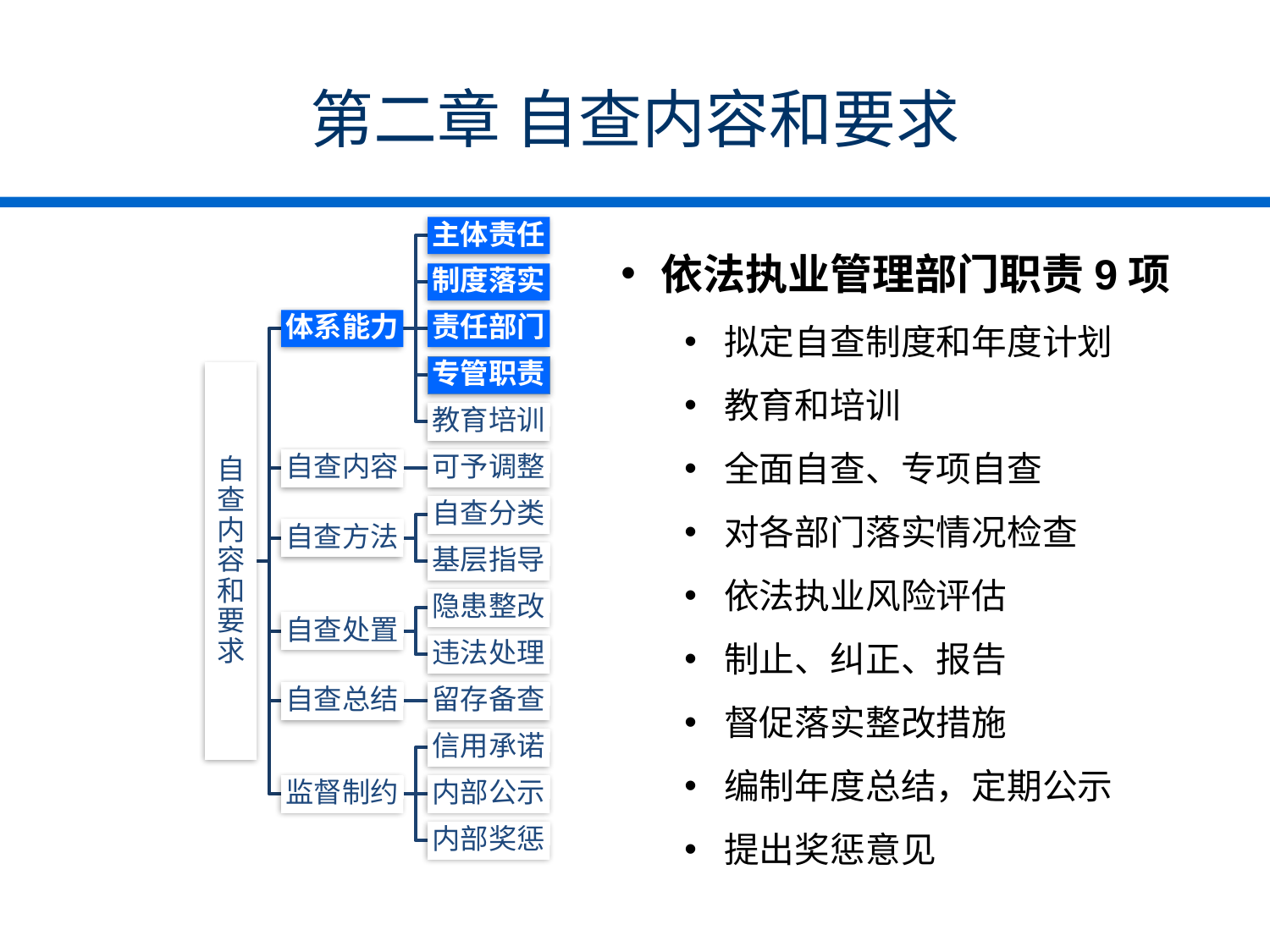

# 第二章 自查内容和要求

自查内容和要求
体系能力
主体责任
制度落实
责任部门
专管职责
教育培训
自查内容
可予调整
自查方法
自查分类
基层指导
自查处置
隐患整改
违法处理
自查总结
留存备查
监督制约
信用承诺
内部公示
内部奖惩
依法执业管理部门职责9项
拟定自查制度和年度计划
教育和培训
全面自查、专项自查
对各部门落实情况检查
依法执业风险评估
制止、纠正、报告
督促落实整改措施
编制年度总结，定期公示
提出奖惩意见